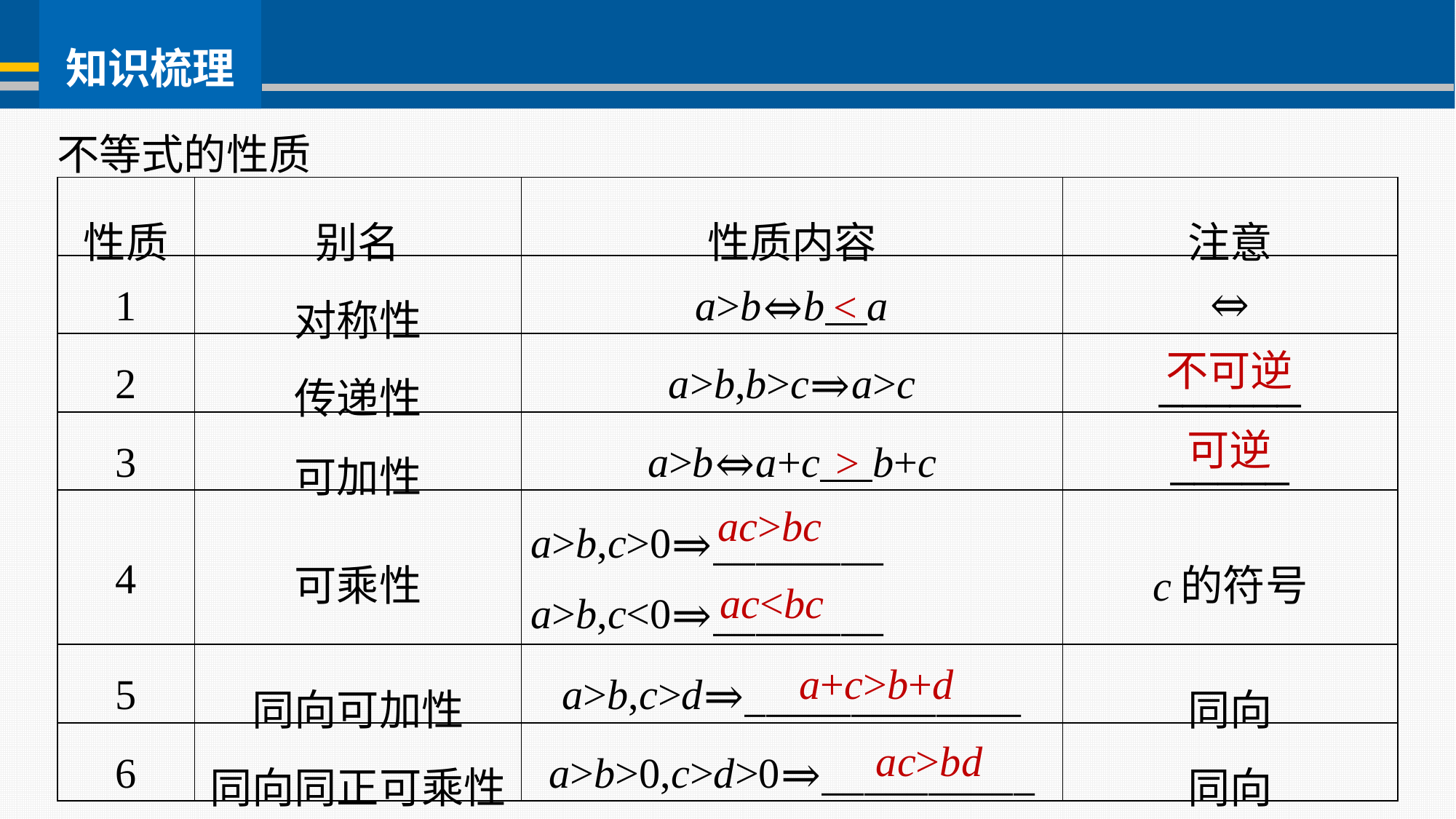

不等式的性质
| 性质 | 别名 | 性质内容 | 注意 |
| --- | --- | --- | --- |
| 1 | 对称性 | a>b⇔b a | ⇔ |
| 2 | 传递性 | a>b,b>c⇒a>c | \_\_\_\_\_\_ |
| 3 | 可加性 | a>b⇔a+c b+c | \_\_\_\_\_ |
| 4 | 可乘性 | a>b,c>0⇒\_\_\_\_\_\_\_\_ a>b,c<0⇒\_\_\_\_\_\_\_\_ | c的符号 |
| 5 | 同向可加性 | a>b,c>d⇒\_\_\_\_\_\_\_\_\_\_\_\_\_ | 同向 |
| 6 | 同向同正可乘性 | a>b>0,c>d>0⇒\_\_\_\_\_\_\_\_\_\_ | 同向 |
<
不可逆
可逆
>
ac>bc
ac<bc
a+c>b+d
ac>bd